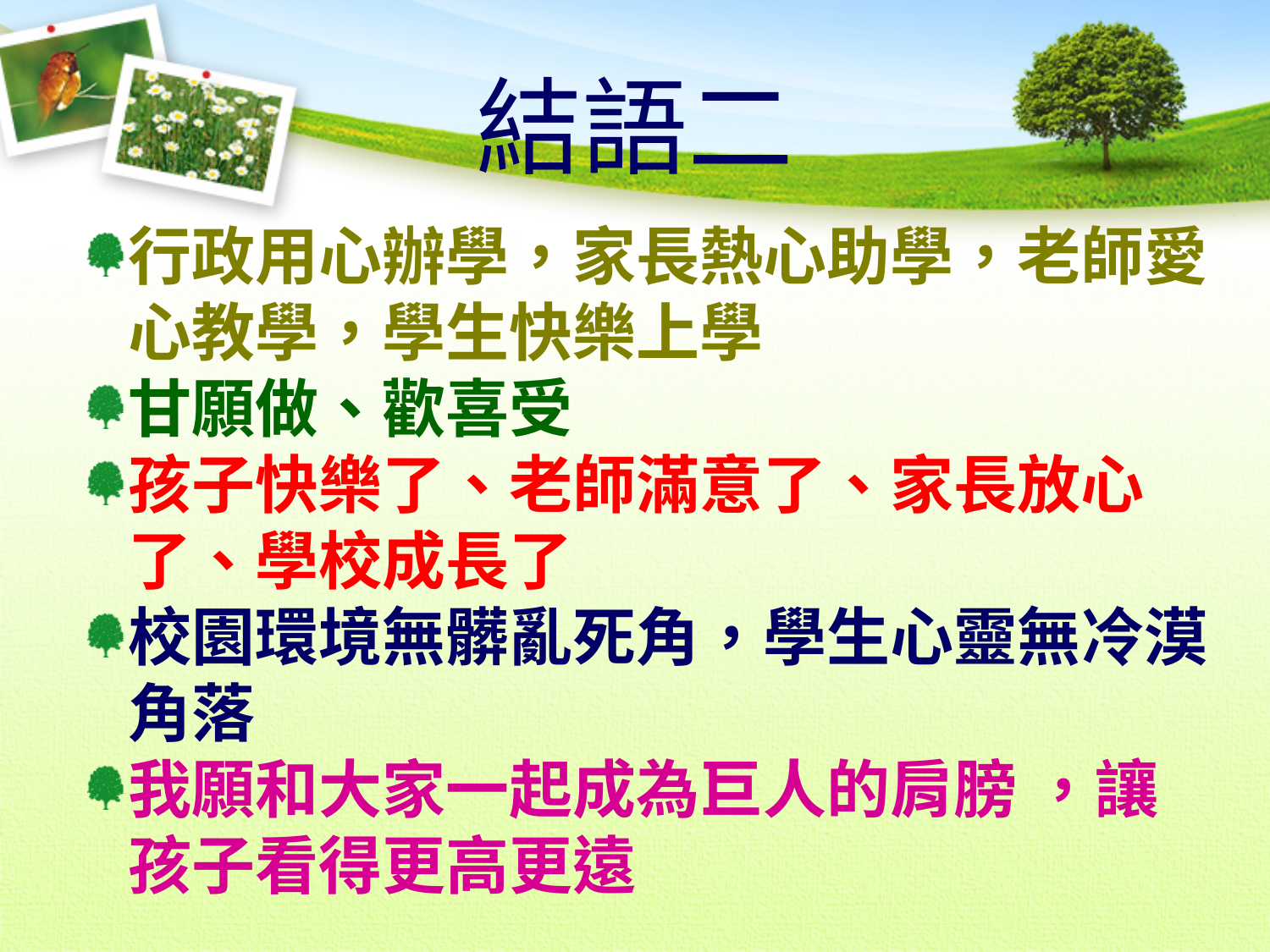

結語二
行政用心辦學，家長熱心助學，老師愛心教學，學生快樂上學
甘願做、歡喜受
孩子快樂了、老師滿意了、家長放心了、學校成長了
校園環境無髒亂死角，學生心靈無冷漠角落
我願和大家一起成為巨人的肩膀 ，讓孩子看得更高更遠